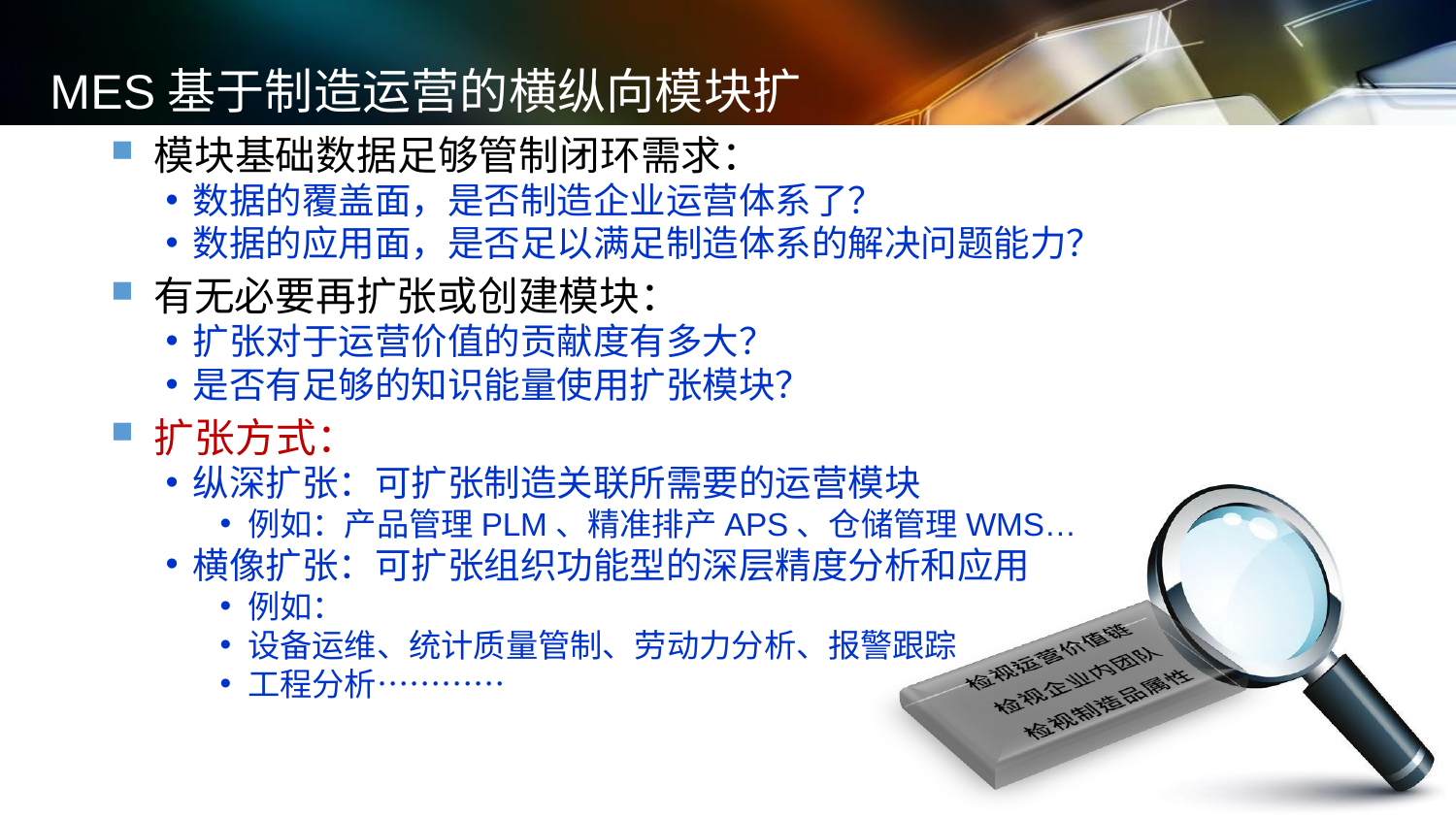

# MES基于制造运营的横纵向模块扩张
模块基础数据足够管制闭环需求：
数据的覆盖面，是否制造企业运营体系了？
数据的应用面，是否足以满足制造体系的解决问题能力？
有无必要再扩张或创建模块：
扩张对于运营价值的贡献度有多大？
是否有足够的知识能量使用扩张模块？
扩张方式：
纵深扩张：可扩张制造关联所需要的运营模块
例如：产品管理PLM、精准排产APS、仓储管理WMS…
横像扩张：可扩张组织功能型的深层精度分析和应用
例如：
设备运维、统计质量管制、劳动力分析、报警跟踪
工程分析…………